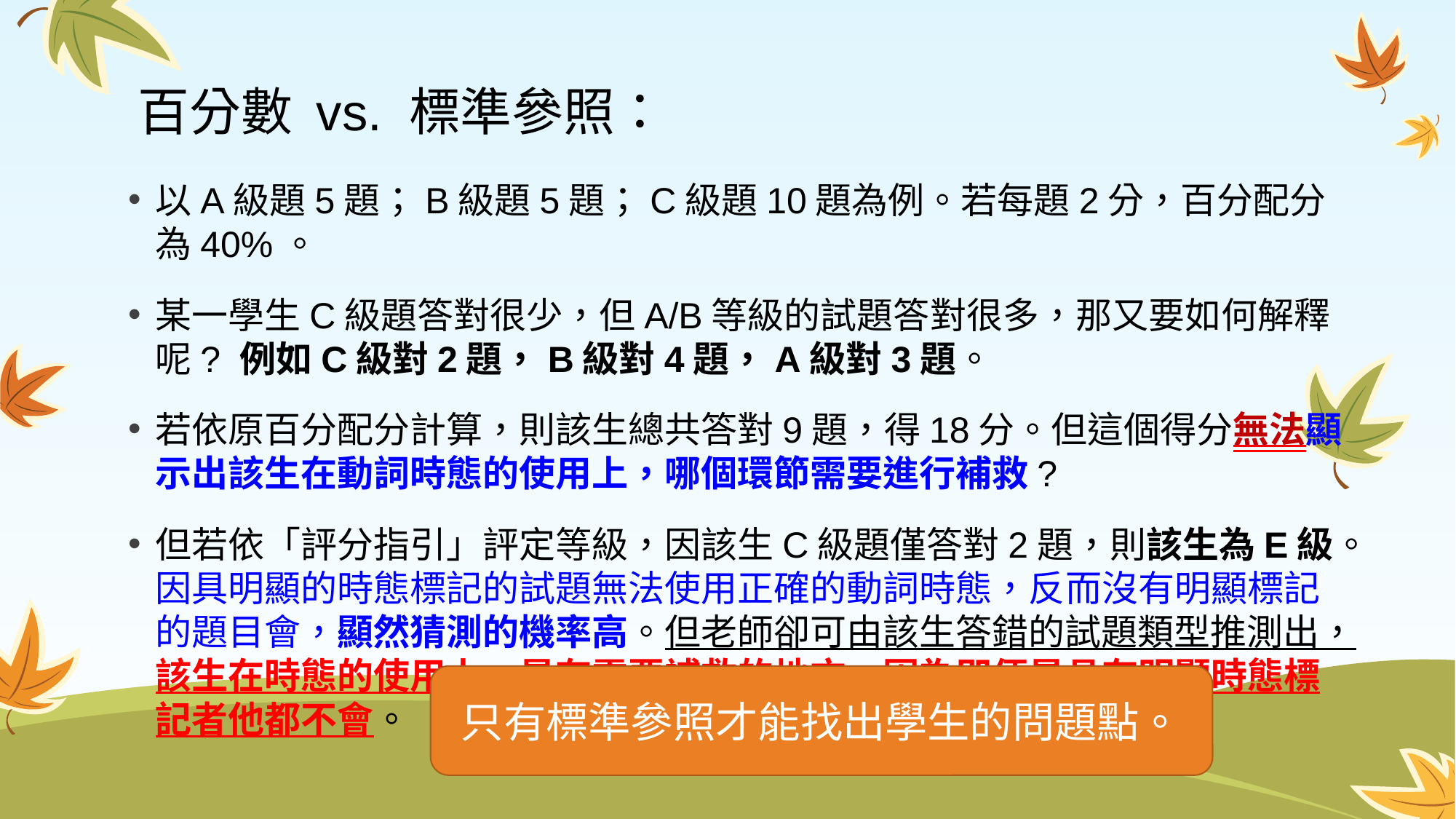

# 百分數 vs. 標準參照：
以A級題5題；B級題5題；C級題10題為例。若每題2分，百分配分為40%。
某一學生C級題答對很少，但A/B等級的試題答對很多，那又要如何解釋呢? 例如C級對2題，B級對4題，A級對3題。
若依原百分配分計算，則該生總共答對9題，得18分。但這個得分無法顯示出該生在動詞時態的使用上，哪個環節需要進行補救?
但若依「評分指引」評定等級，因該生C級題僅答對2題，則該生為E級。因具明顯的時態標記的試題無法使用正確的動詞時態，反而沒有明顯標記的題目會，顯然猜測的機率高。但老師卻可由該生答錯的試題類型推測出，該生在時態的使用上，是有需要補救的地方，因為即便是具有明顯時態標記者他都不會。

只有標準參照才能找出學生的問題點。